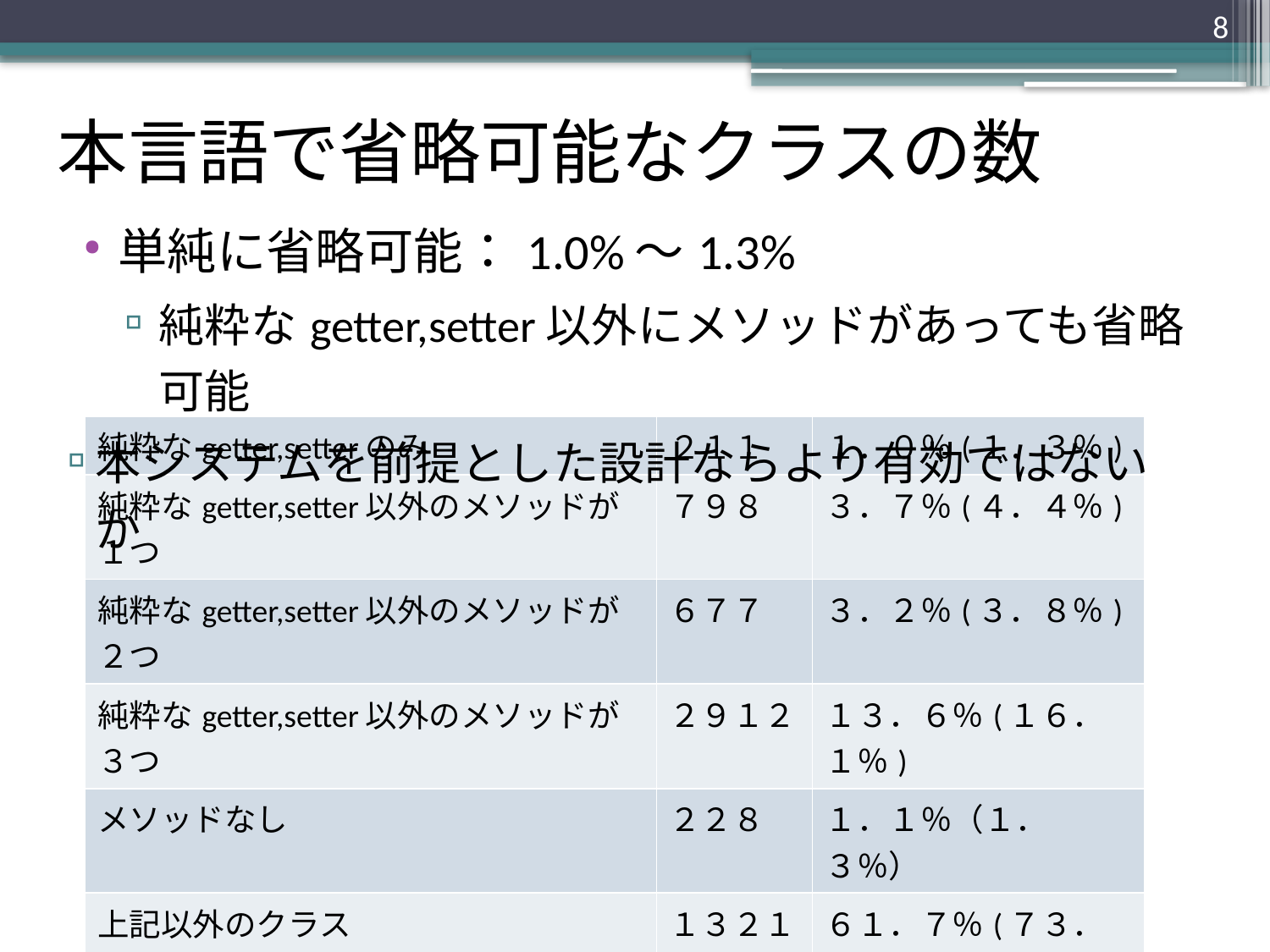

8
# 本言語で省略可能なクラスの数
単純に省略可能：1.0%～1.3%
純粋なgetter,setter以外にメソッドがあっても省略可能
本システムを前提とした設計ならより有効ではないか
| 純粋なgetter,setterのみ | ２１１ | １．０％(１．３％) |
| --- | --- | --- |
| 純粋なgetter,setter以外のメソッドが１つ | ７９８ | ３．７％(４．４％) |
| 純粋なgetter,setter以外のメソッドが２つ | ６７７ | ３．２％(３．８％) |
| 純粋なgetter,setter以外のメソッドが３つ | ２９１２ | １３．６％(１６．１％) |
| メソッドなし | ２２８ | １．１％（１．３％） |
| 上記以外のクラス | １３２１１ | ６１．７％(７３．２％) |
| 計(インスタンス生成できるクラス) | １８０３７ | ８４．３％ |
| interface | ３３９０ | １５．８％ |
| abstract class | １８２４ | ８．５％ |
| 計(全Java ファイル) | ２１４０１ |  |